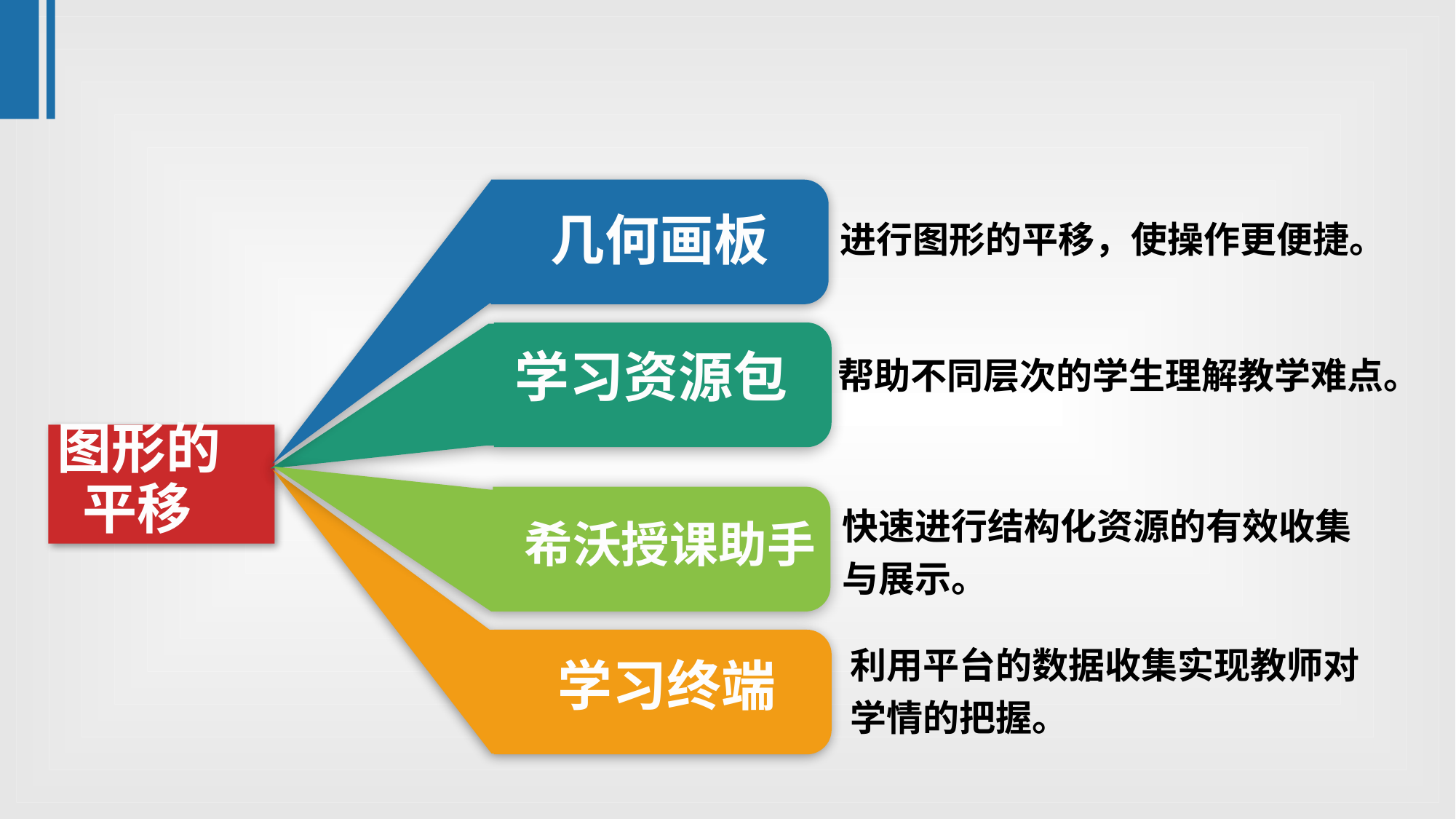

几何画板
进行图形的平移，使操作更便捷。

学习资源包
帮助不同层次的学生理解教学难点。
图形的
 平移

     希沃授课助手

   学习终端
快速进行结构化资源的有效收集与展示。
利用平台的数据收集实现教师对学情的把握。